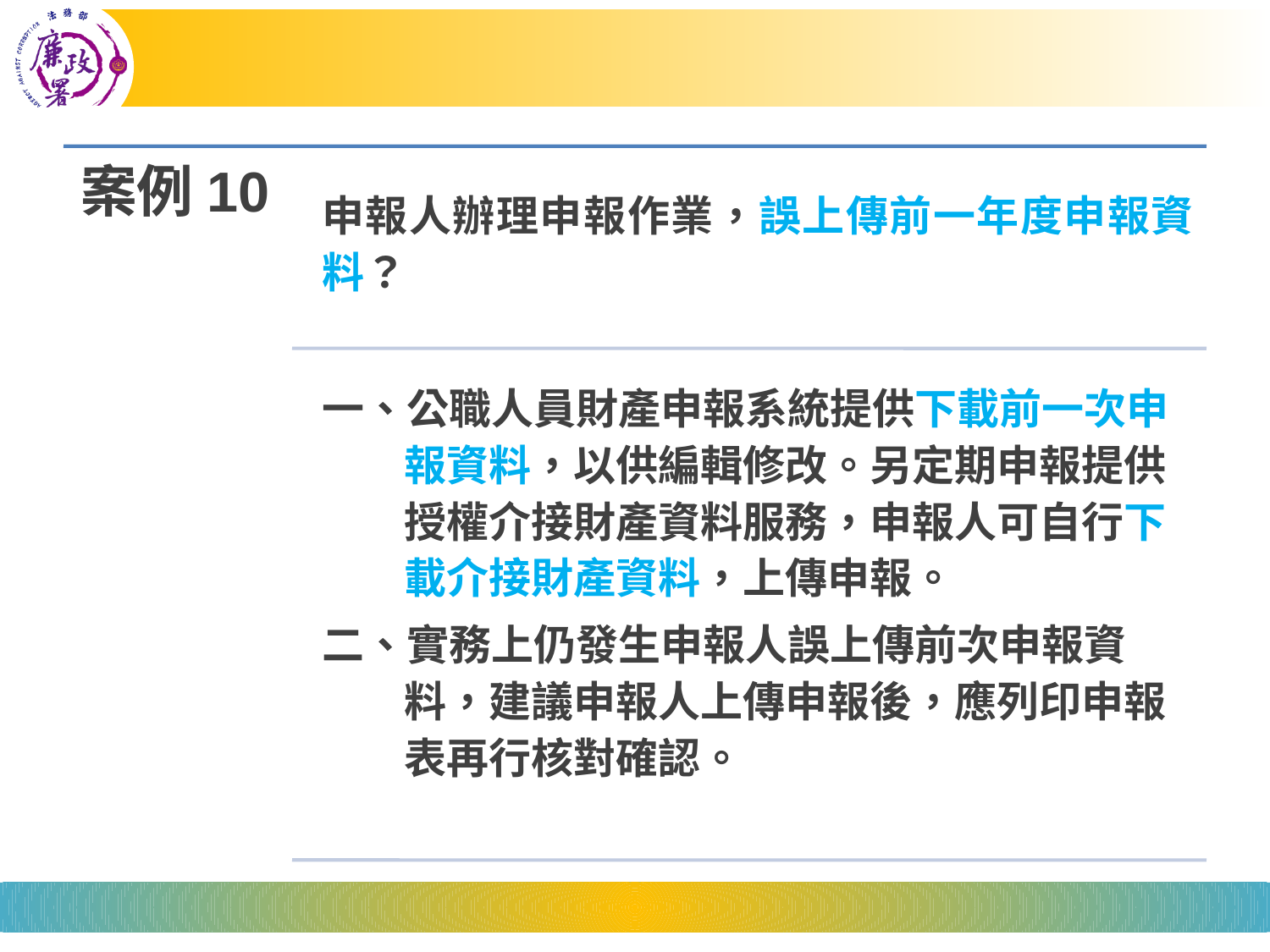

案例10
申報人辦理申報作業，誤上傳前一年度申報資料？
一、公職人員財產申報系統提供下載前一次申報資料，以供編輯修改。另定期申報提供授權介接財產資料服務，申報人可自行下載介接財產資料，上傳申報。
二、實務上仍發生申報人誤上傳前次申報資料，建議申報人上傳申報後，應列印申報表再行核對確認。